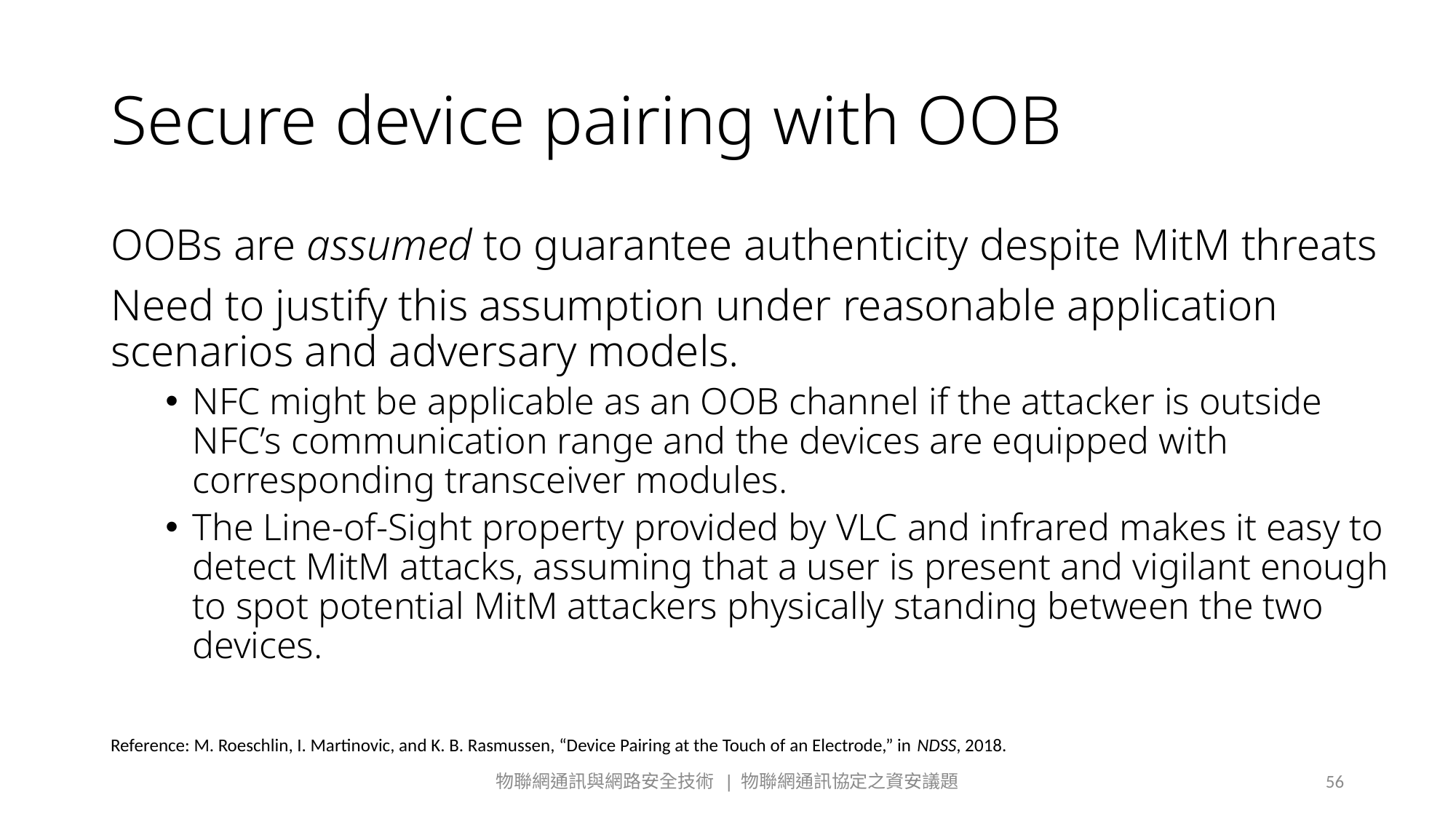

# Secure device pairing with OOB
OOBs are assumed to guarantee authenticity despite MitM threats
Need to justify this assumption under reasonable application scenarios and adversary models.
NFC might be applicable as an OOB channel if the attacker is outside NFC’s communication range and the devices are equipped with corresponding transceiver modules.
The Line-of-Sight property provided by VLC and infrared makes it easy to detect MitM attacks, assuming that a user is present and vigilant enough to spot potential MitM attackers physically standing between the two devices.
Reference: M. Roeschlin, I. Martinovic, and K. B. Rasmussen, “Device Pairing at the Touch of an Electrode,” in NDSS, 2018.
物聯網通訊與網路安全技術  | 物聯網通訊協定之資安議題
56